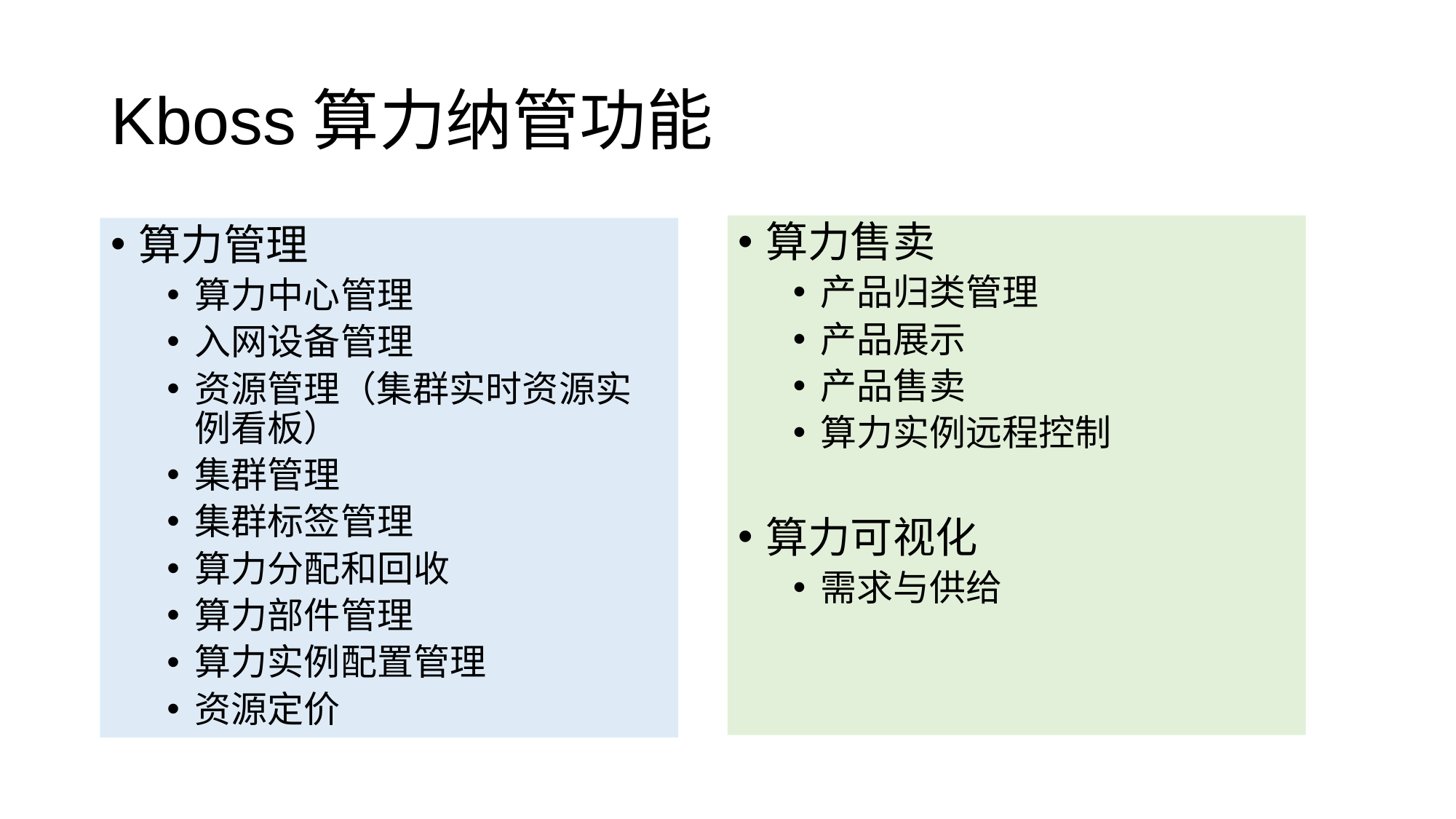

# Kboss算力纳管功能
算力售卖
产品归类管理
产品展示
产品售卖
算力实例远程控制

算力可视化
需求与供给

算力管理
算力中心管理
入网设备管理
资源管理（集群实时资源实例看板）
集群管理
集群标签管理
算力分配和回收
算力部件管理
算力实例配置管理
资源定价